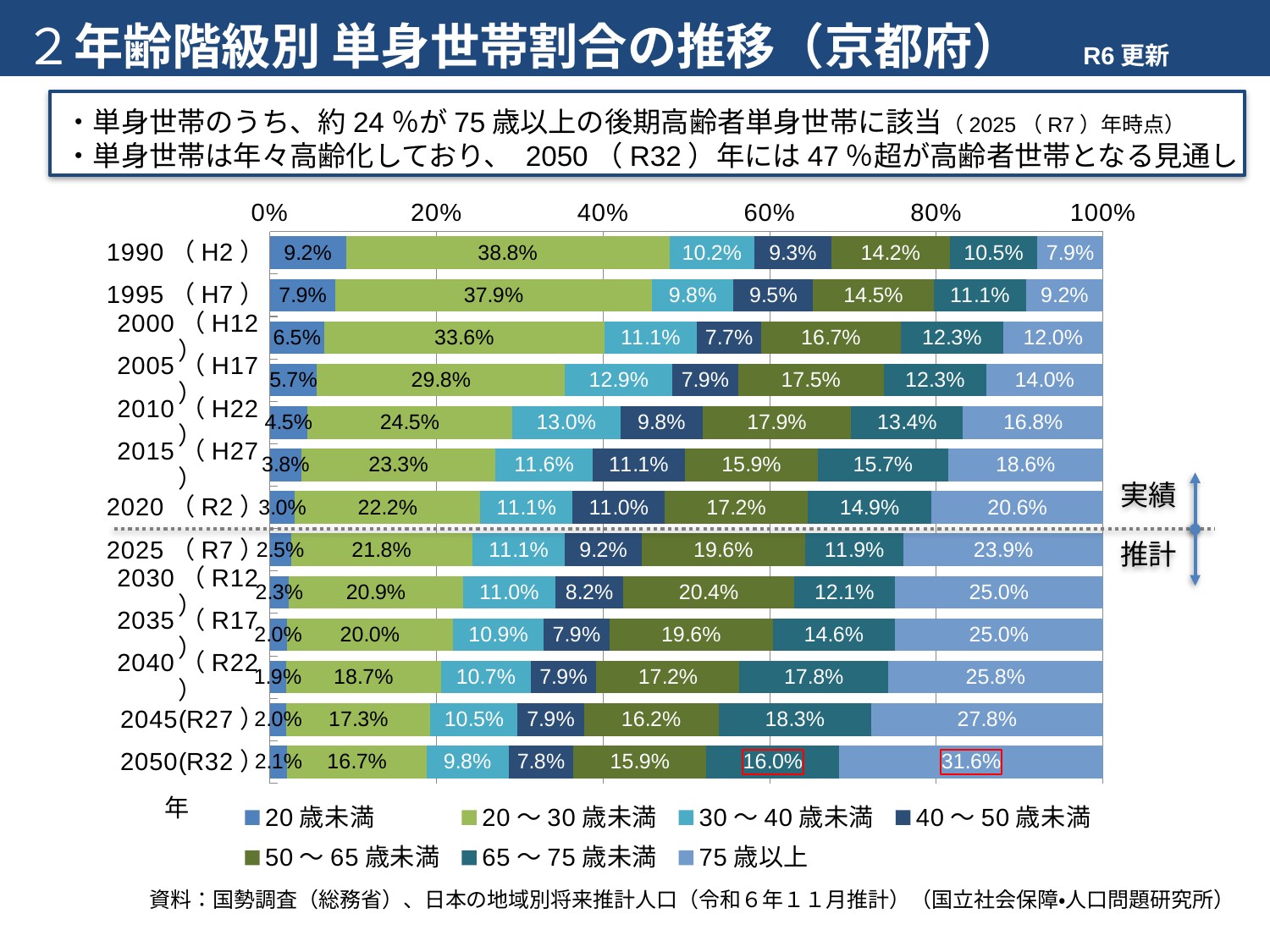

# ２年齢階級別 単身世帯割合の推移（京都府）　R6更新
・単身世帯のうち、約24％が75歳以上の後期高齢者単身世帯に該当（2025（R7）年時点）
・単身世帯は年々高齢化しており、 2050（R32）年には47％超が高齢者世帯となる見通し

### Chart

| Category | 20歳未満 | 20～30歳未満 | 30～40歳未満 | 40～50歳未満 | 50～65歳未満 | 65～75歳未満 | 75歳以上 |
|---|---|---|---|---|---|---|---|
| 1990（H2） | 0.09156063778386214 | 0.3880148511074756 | 0.10196573734222818 | 0.0926837951699994 | 0.14176365377931865 | 0.10541149943630214 | 0.07859982538081393 |
| 1995（H7） | 0.07911062172996236 | 0.3793819403962548 | 0.09820008492202287 | 0.09534296262711316 | 0.14466610531770194 | 0.11098876582392354 | 0.09230951918302135 |
| 2000（H12） | 0.06516169174071888 | 0.33647197715416155 | 0.11084379636572486 | 0.07740463617364114 | 0.1672851422281074 | 0.12299101801183772 | 0.11984173832580845 |
| 2005（H17） | 0.05654439207003207 | 0.29786456966113883 | 0.1287250191172946 | 0.07893730668705845 | 0.1748005524042138 | 0.12307543056712739 | 0.14005272949313488 |
| 2010（H22） | 0.045280095482119004 | 0.24533539189277973 | 0.13033801984100912 | 0.09838654928497909 | 0.17853897028228544 | 0.13425804261656046 | 0.16786293060026716 |
| 2015（H27） | 0.038025387021737383 | 0.23290737547124407 | 0.1163596895804925 | 0.11101558113419427 | 0.15946097697922515 | 0.15652572792171332 | 0.18570526189139328 |
| 2020（R2） | 0.030252815718872637 | 0.22249457755609936 | 0.11087935091545952 | 0.1103332449920472 | 0.17150218861825547 | 0.14897380158437 | 0.20556402061489581 |
| 2025（R7） | 0.02533118949956749 | 0.21752073926645848 | 0.11140244201970148 | 0.09216764510359302 | 0.19606347526664 | 0.11854365129944273 | 0.2389708575445968 |
| 2030（R12） | 0.02268554629706991 | 0.20917771172061994 | 0.11048467845887441 | 0.08224514983728189 | 0.2043876340304015 | 0.12116680229682734 | 0.24985247735892505 |
| 2035（R17） | 0.020261978510677462 | 0.1997257713510044 | 0.10874860088136148 | 0.07895941633048392 | 0.19595791352806197 | 0.14637501909339995 | 0.24997130030501089 |
| 2040（R22） | 0.019143635167177573 | 0.18670618919048113 | 0.10710418678248199 | 0.07906645331661093 | 0.1718243860418385 | 0.17838197001374512 | 0.2577731794876648 |
| 2045(R27） | 0.02004442867153659 | 0.172872407582376 | 0.10463947807403852 | 0.07938118202255796 | 0.16153759322269348 | 0.1831660535703351 | 0.27835885685646233 |
| 2050(R32） | 0.021134924604010976 | 0.16704197454116876 | 0.09828501611355427 | 0.07811043999905636 | 0.15947398253320721 | 0.15968172545898035 | 0.316271936750022 |
実績
推計
資料：国勢調査（総務省）、日本の地域別将来推計人口（令和６年１１月推計）（国立社会保障・人口問題研究所）